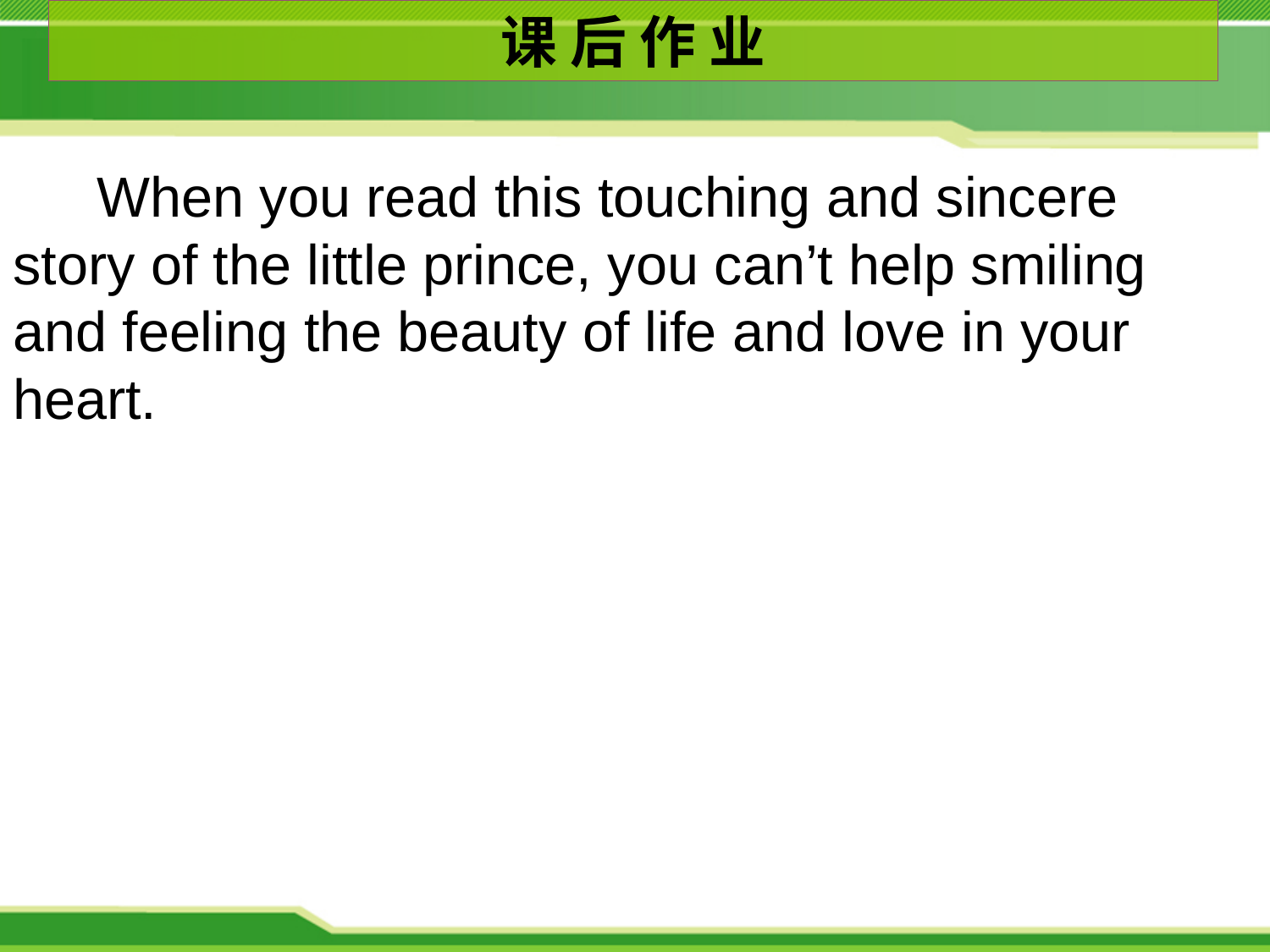

课 后 作 业
   When you read this touching and sincere story of the little prince, you can’t help smiling and feeling the beauty of life and love in your heart.